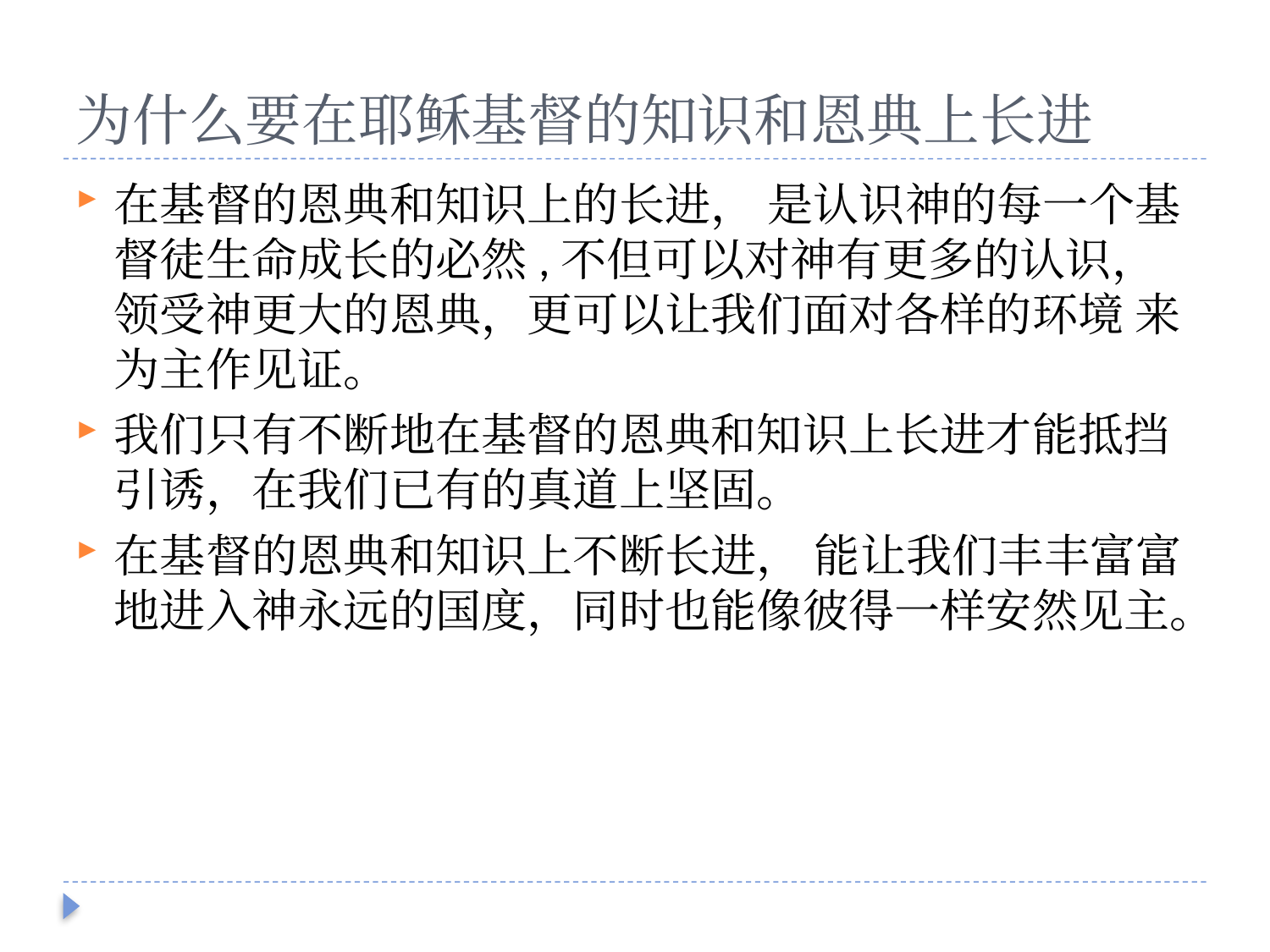

# 为什么要在耶稣基督的知识和恩典上长进
在基督的恩典和知识上的长进， 是认识神的每一个基督徒生命成长的必然,不但可以对神有更多的认识， 领受神更大的恩典，更可以让我们面对各样的环境 来为主作见证。
我们只有不断地在基督的恩典和知识上长进才能抵挡引诱，在我们已有的真道上坚固。
在基督的恩典和知识上不断长进， 能让我们丰丰富富地进入神永远的国度，同时也能像彼得一样安然见主。